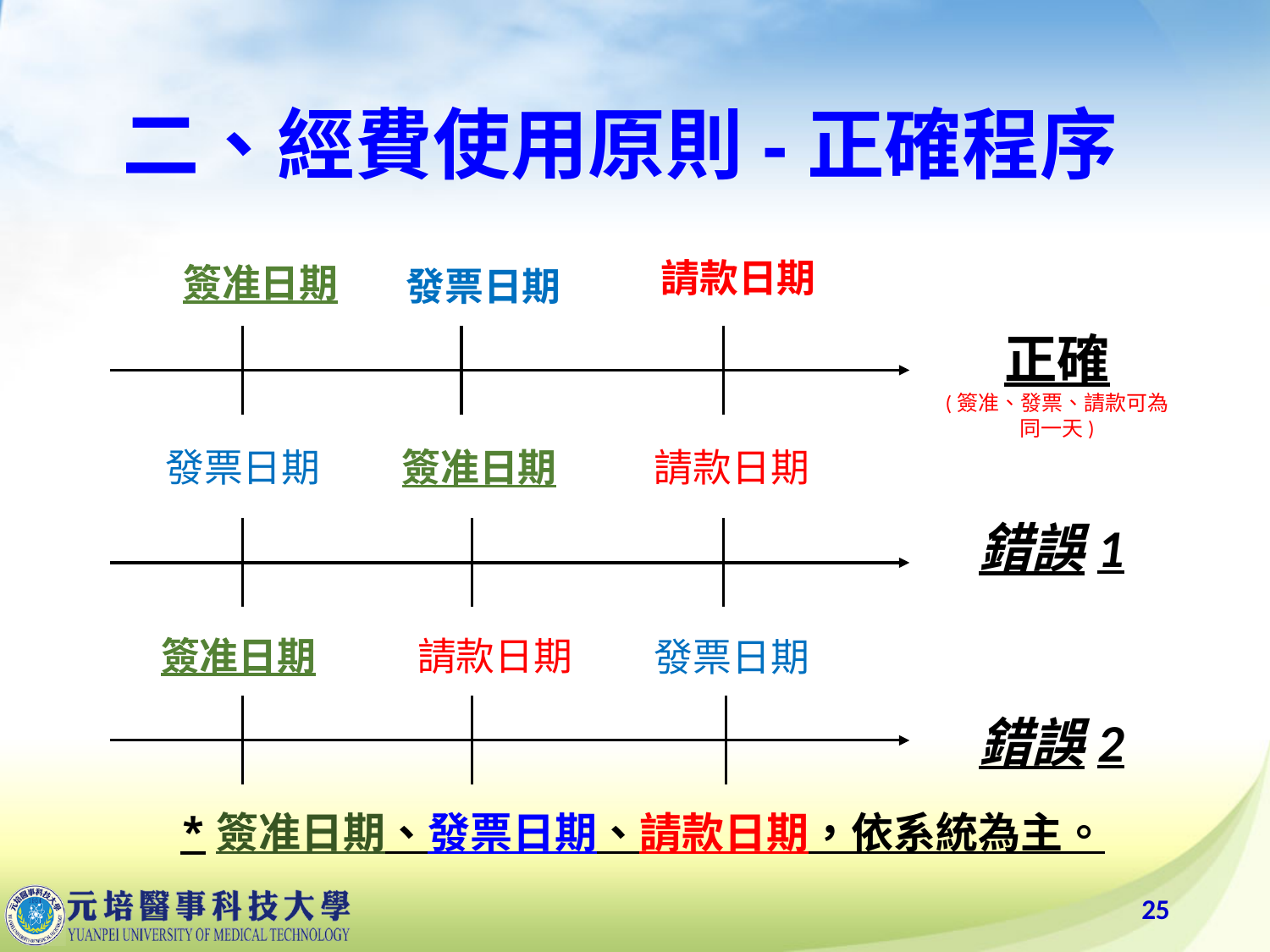

# 二、經費使用原則-正確程序

請款日期
簽准日期
發票日期
正確
(簽准、發票、請款可為同一天)

發票日期
簽准日期
請款日期
錯誤1
簽准日期
請款日期
發票日期
錯誤2
*簽准日期、發票日期、請款日期，依系統為主。

25